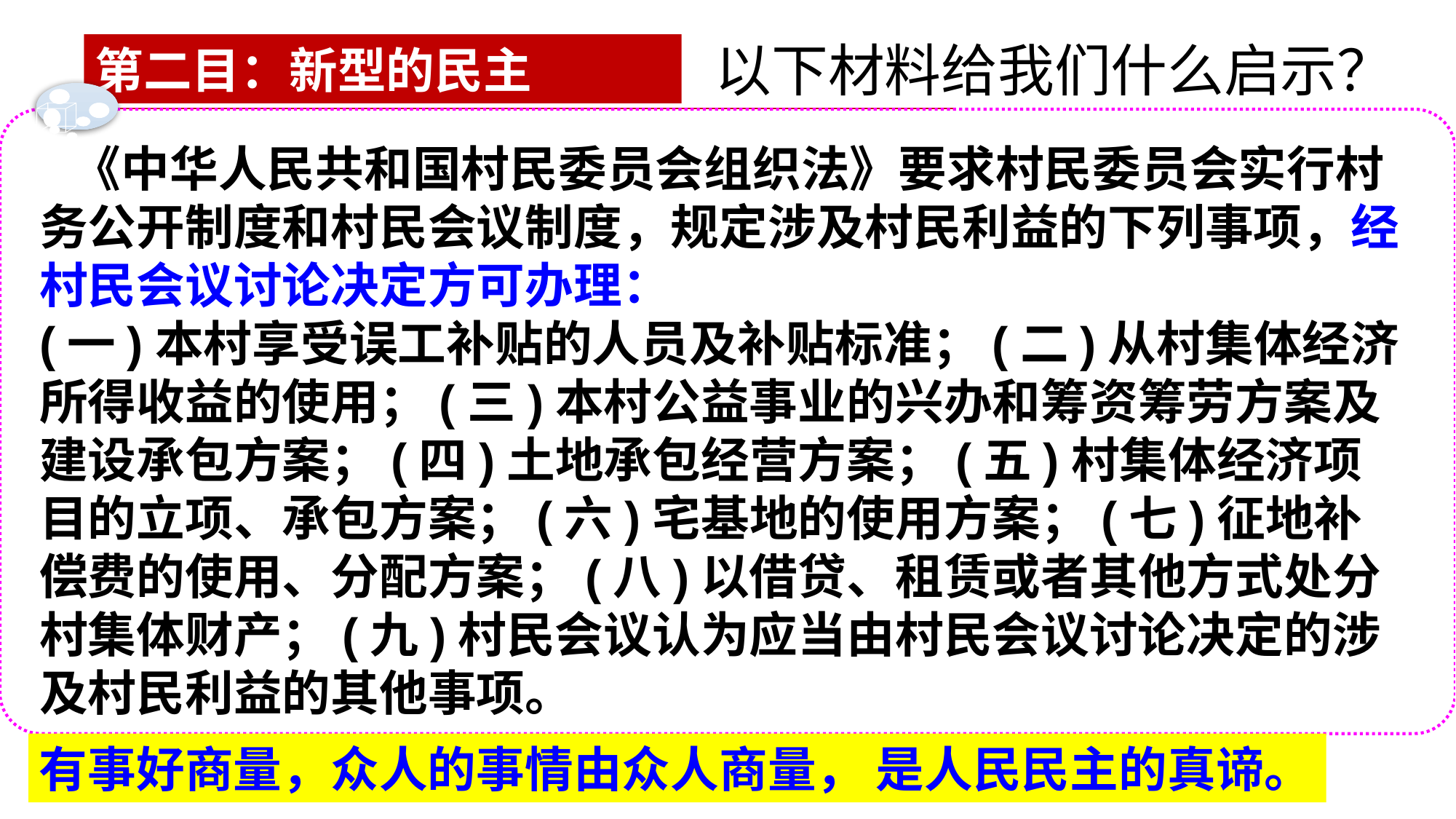

以下材料给我们什么启示？

   《中华人民共和国村民委员会组织法》要求村民委员会实行村务公开制度和村民会议制度，规定涉及村民利益的下列事项，经村民会议讨论决定方可办理：
(一)本村享受误工补贴的人员及补贴标准；(二)从村集体经济所得收益的使用；(三)本村公益事业的兴办和筹资筹劳方案及建设承包方案；(四)土地承包经营方案；(五)村集体经济项目的立项、承包方案；(六)宅基地的使用方案；(七)征地补偿费的使用、分配方案；(八)以借贷、租赁或者其他方式处分村集体财产；(九)村民会议认为应当由村民会议讨论决定的涉及村民利益的其他事项。
有事好商量，众人的事情由众人商量， 是人民民主的真谛。